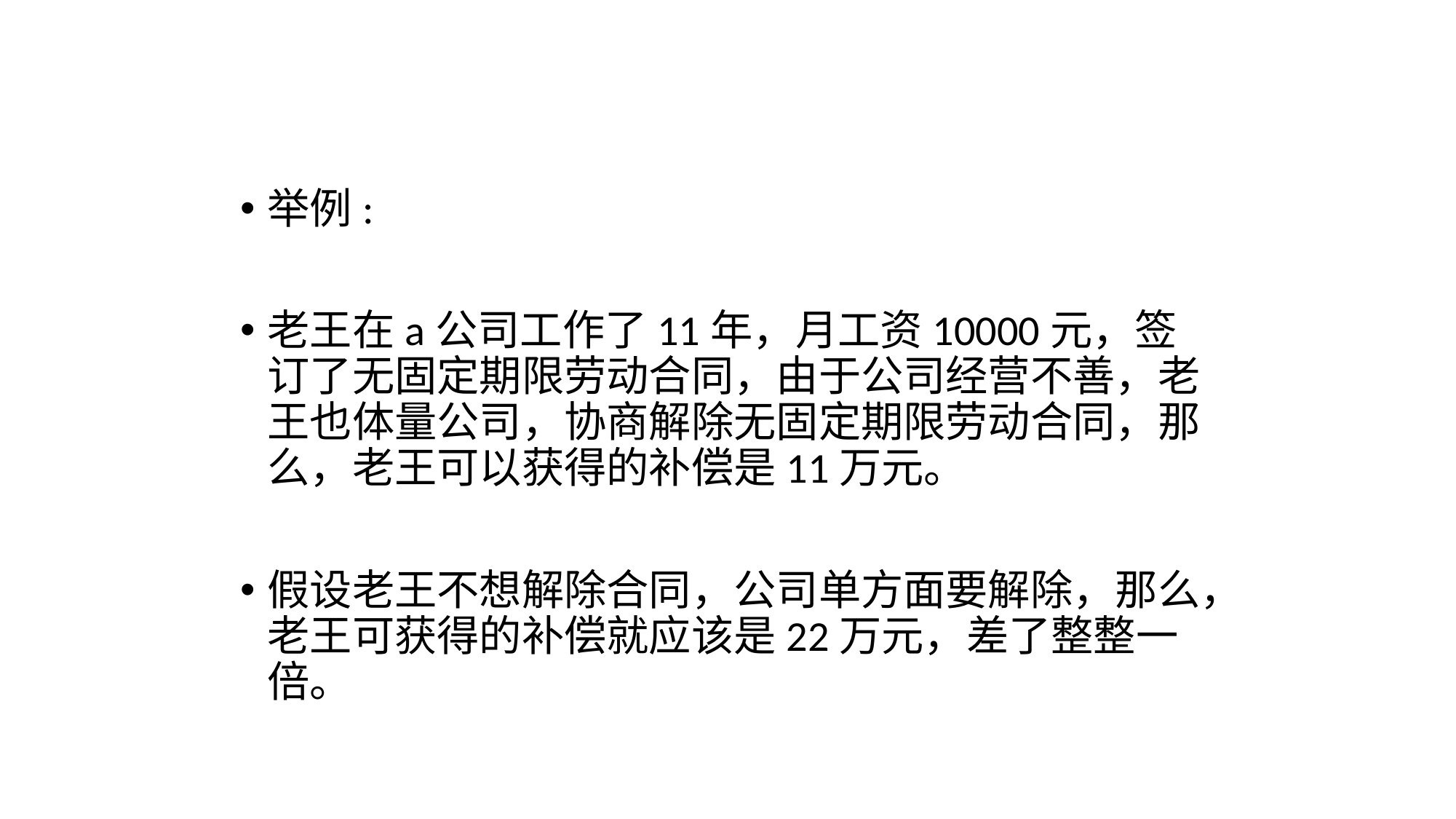

举例:

老王在a公司工作了11年，月工资10000元，签订了无固定期限劳动合同，由于公司经营不善，老王也体量公司，协商解除无固定期限劳动合同，那么，老王可以获得的补偿是11万元。

假设老王不想解除合同，公司单方面要解除，那么，老王可获得的补偿就应该是22万元，差了整整一倍。